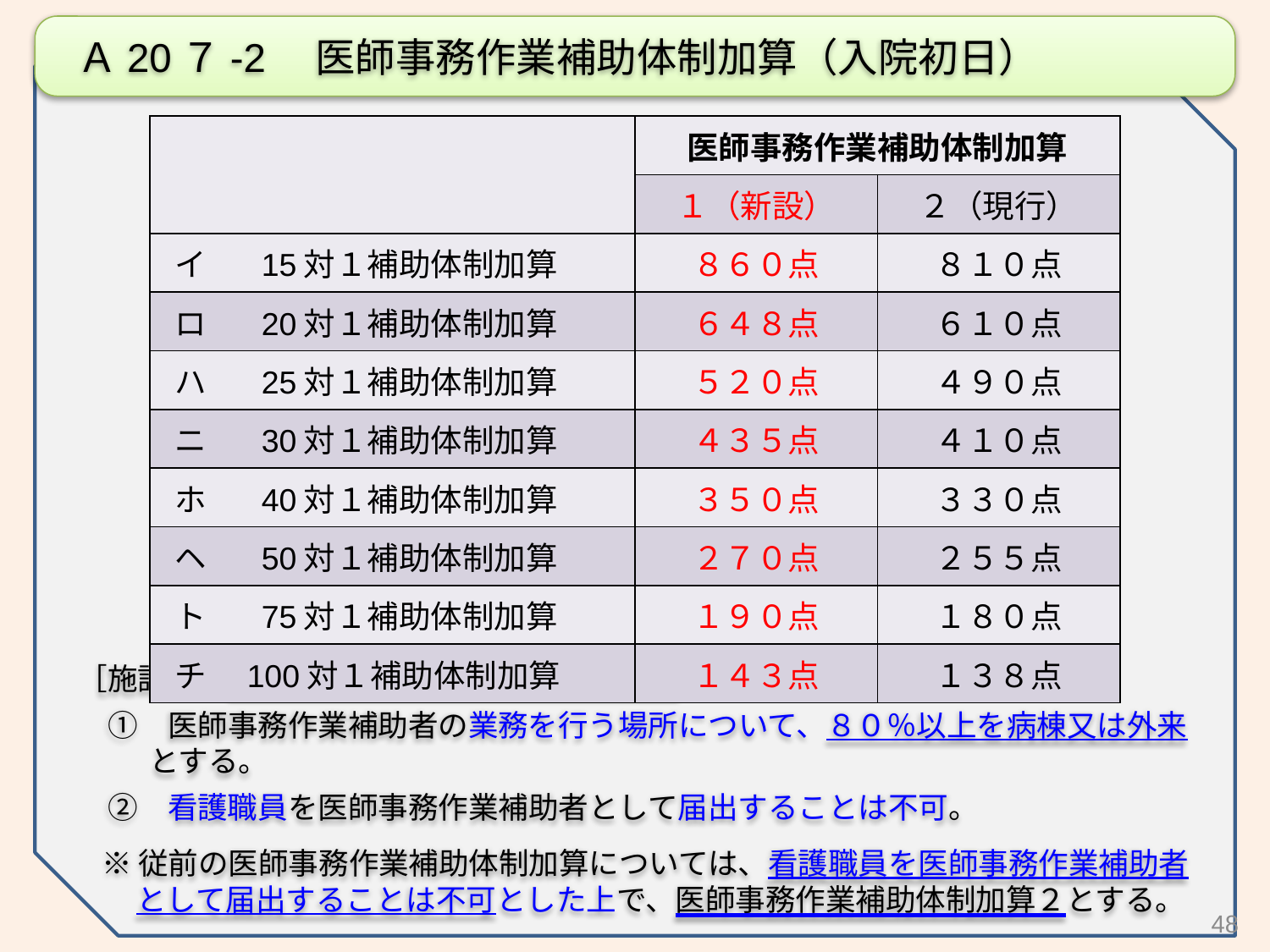

Ａ20７-2　医師事務作業補助体制加算（入院初日）

［施設基準（医師事務作業補助体制加算１）］
　①　医師事務作業補助者の業務を行う場所について、８０％以上を病棟又は外来とする。
　②　看護職員を医師事務作業補助者として届出することは不可。
※従前の医師事務作業補助体制加算については、看護職員を医師事務作業補助者として届出することは不可とした上で、医師事務作業補助体制加算２とする。

|  | 医師事務作業補助体制加算 |  |
| --- | --- | --- |
|  | １（新設） | ２（現行） |
| イ　 15対１補助体制加算 | ８６０点 | ８１０点 |
| ロ　 20対１補助体制加算 | ６４８点 | ６１０点 |
| ハ　 25対１補助体制加算 | ５２０点 | ４９０点 |
| ニ　 30対１補助体制加算 | ４３５点 | ４１０点 |
| ホ　 40対１補助体制加算 | ３５０点 | ３３０点 |
| ヘ　 50対１補助体制加算 | ２７０点 | ２５５点 |
| ト　 75対１補助体制加算 | １９０点 | １８０点 |
| チ　100対１補助体制加算 | １４３点 | １３８点 |
48